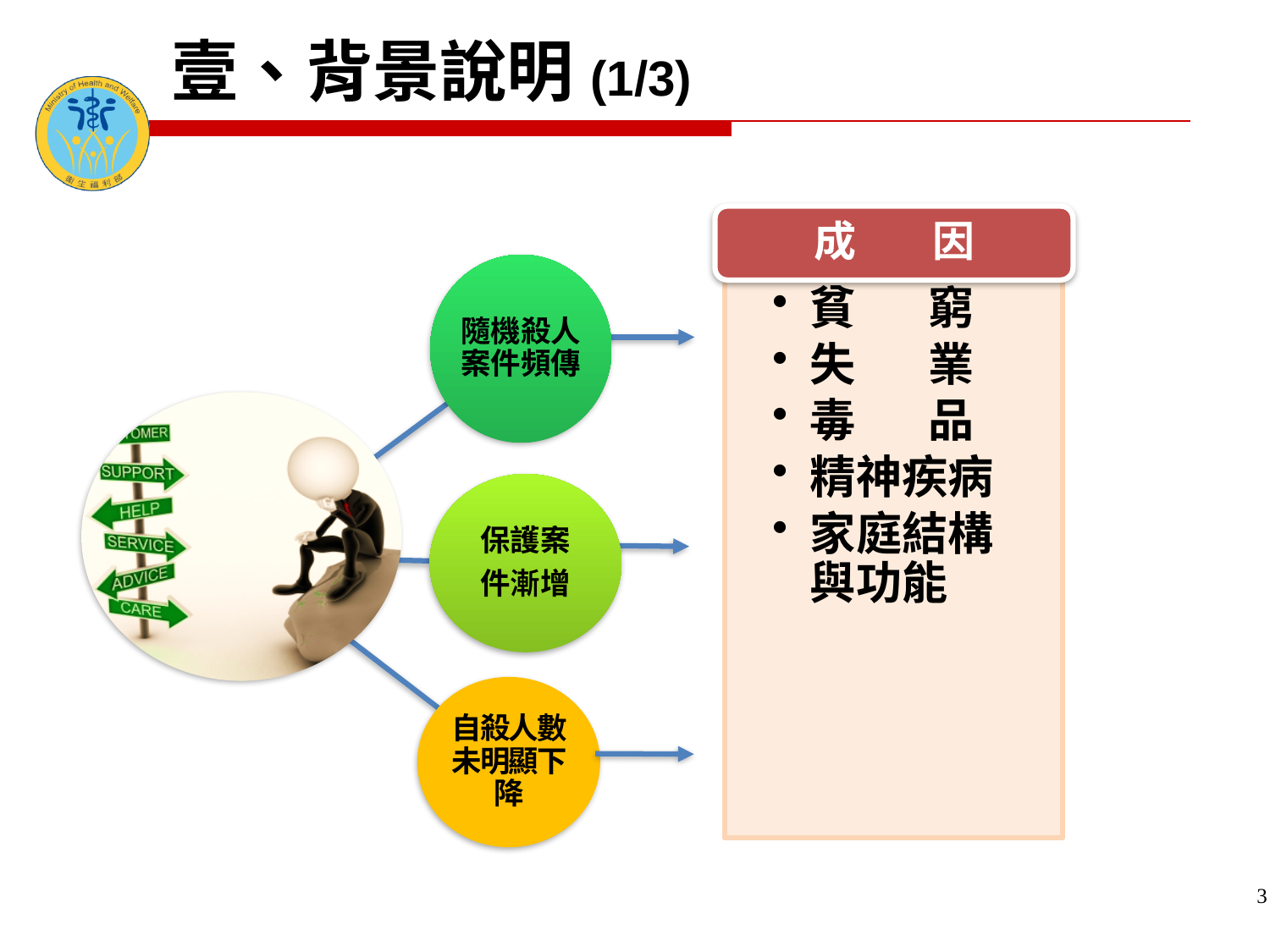

# 壹、背景說明(1/3)
隨機殺人案件頻傳
保護案
件漸增
自殺人數未明顯下降
貧       窮
失       業
毒       品
精神疾病
家庭結構與功能
成        因
3